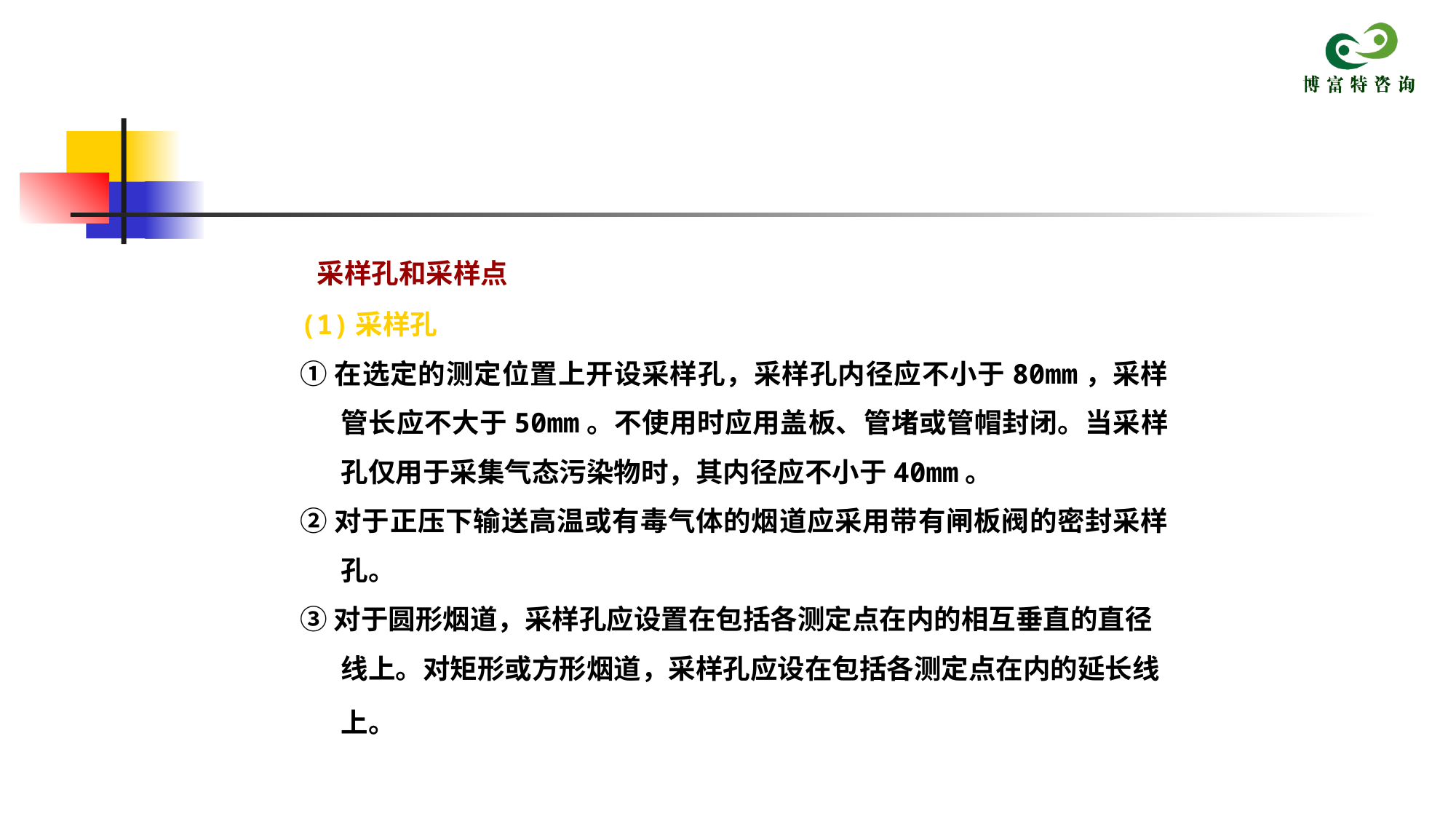

采样孔和采样点
(1)采样孔
①在选定的测定位置上开设采样孔，采样孔内径应不小于80mm，采样管长应不大于50mm。不使用时应用盖板、管堵或管帽封闭。当采样孔仅用于采集气态污染物时，其内径应不小于40mm。
②对于正压下输送高温或有毒气体的烟道应采用带有闸板阀的密封采样孔。
③对于圆形烟道，采样孔应设置在包括各测定点在内的相互垂直的直径线上。对矩形或方形烟道，采样孔应设在包括各测定点在内的延长线上。